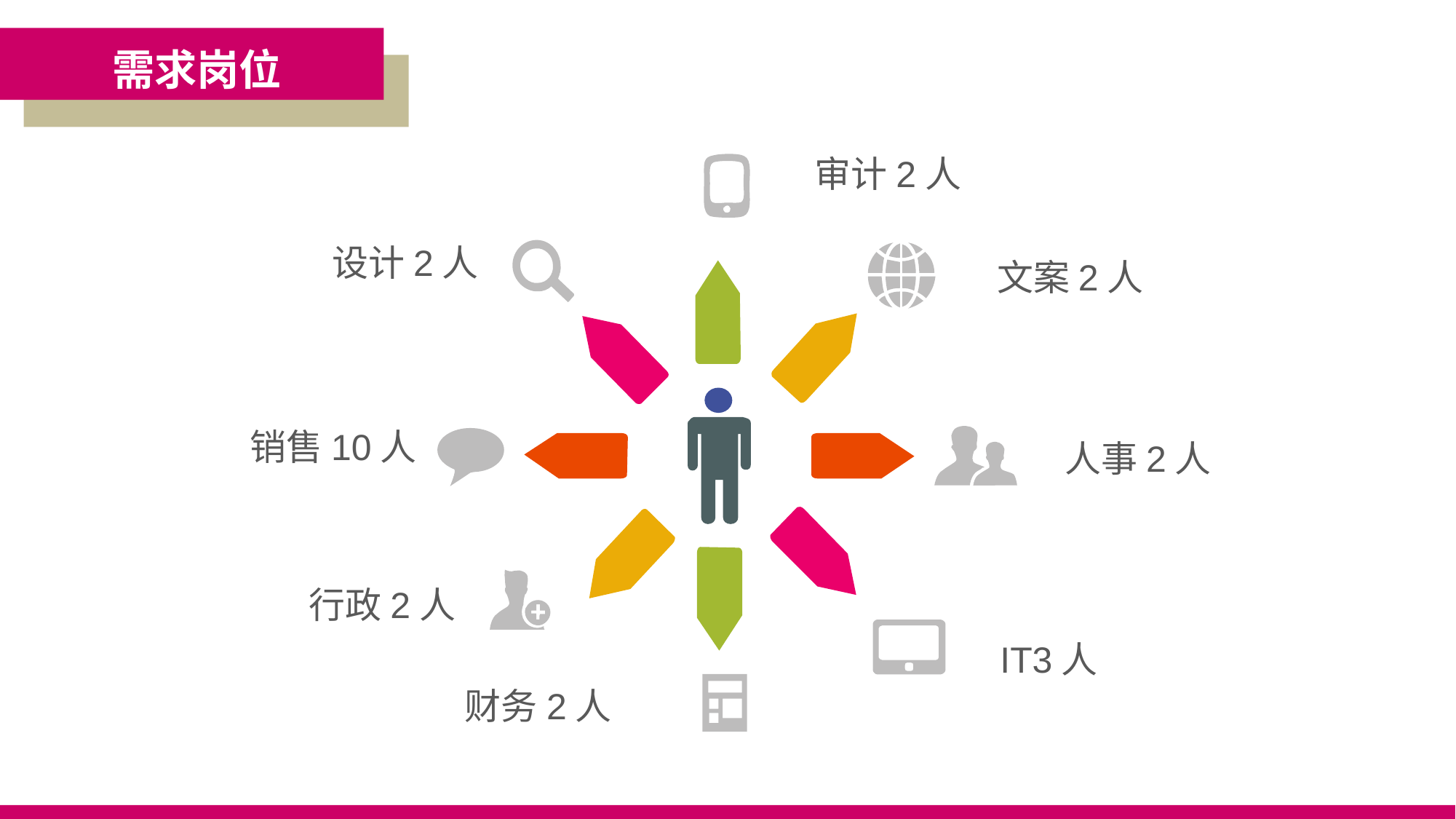

需求岗位
审计2人

设计2人
文案2人

销售10人
人事2人

行政2人

IT3人

财务2人